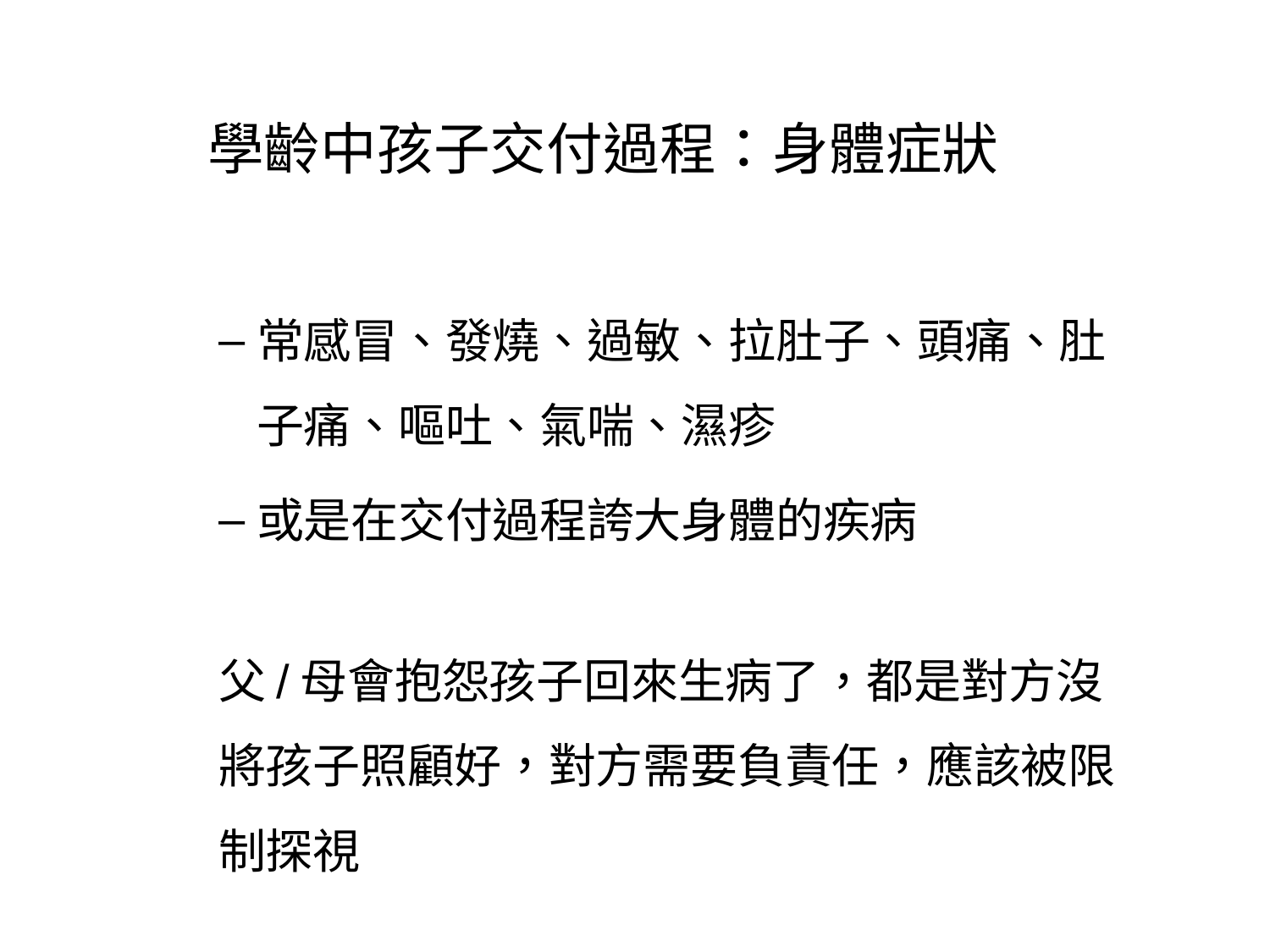

# 學齡中孩子交付過程：身體症狀
常感冒、發燒、過敏、拉肚子、頭痛、肚子痛、嘔吐、氣喘、濕疹
或是在交付過程誇大身體的疾病

父/母會抱怨孩子回來生病了，都是對方沒將孩子照顧好，對方需要負責任，應該被限制探視